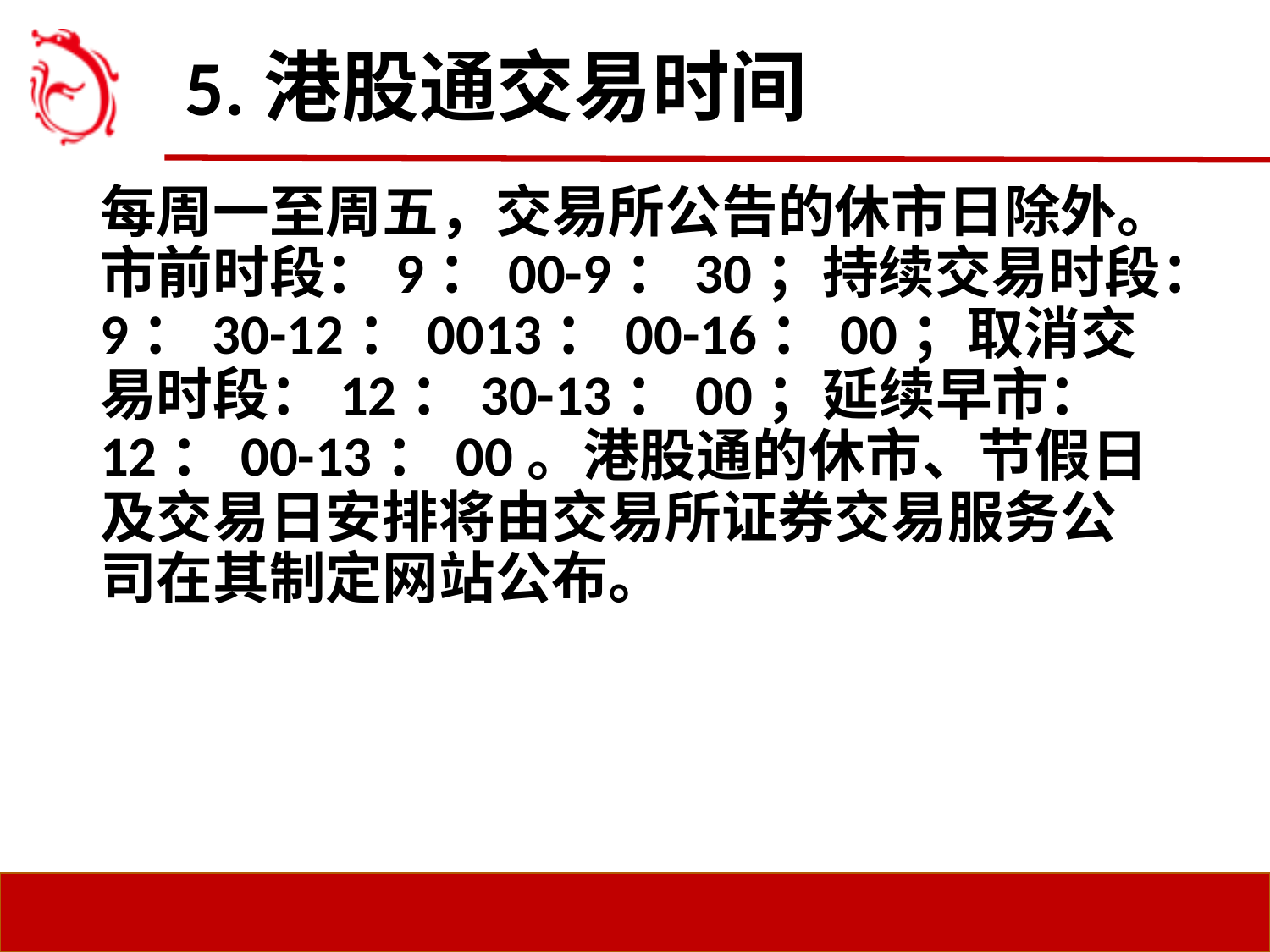

# 5.港股通交易时间
每周一至周五，交易所公告的休市日除外。市前时段：9：00-9：30；持续交易时段：9：30-12：0013：00-16：00；取消交易时段：12：30-13：00；延续早市：12：00-13：00。港股通的休市、节假日及交易日安排将由交易所证券交易服务公司在其制定网站公布。